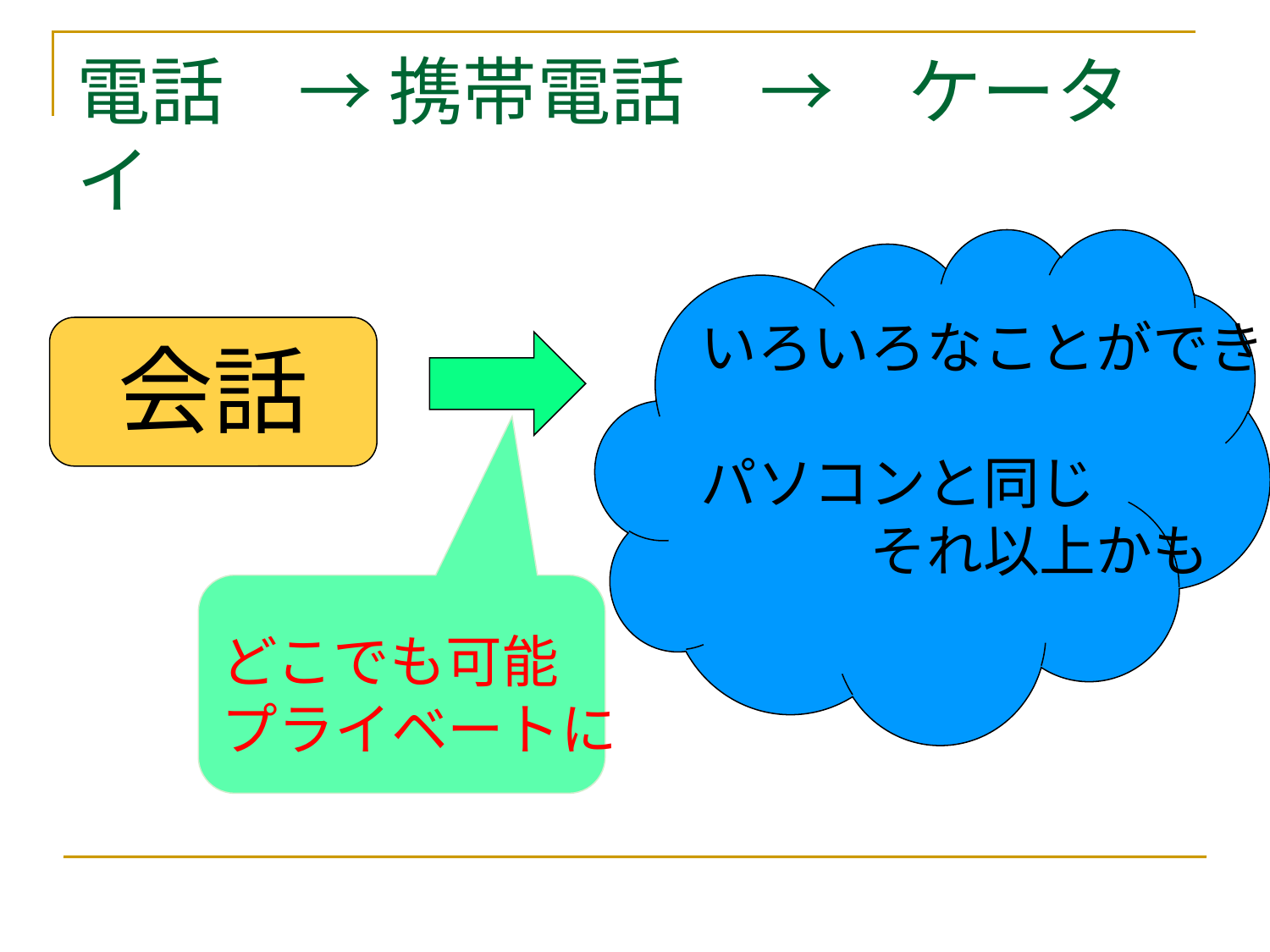

# 電話　→ 携帯電話　→　ケータイ
いろいろなことができる

パソコンと同じ
　　　それ以上かも

会話
どこでも可能
プライベートに